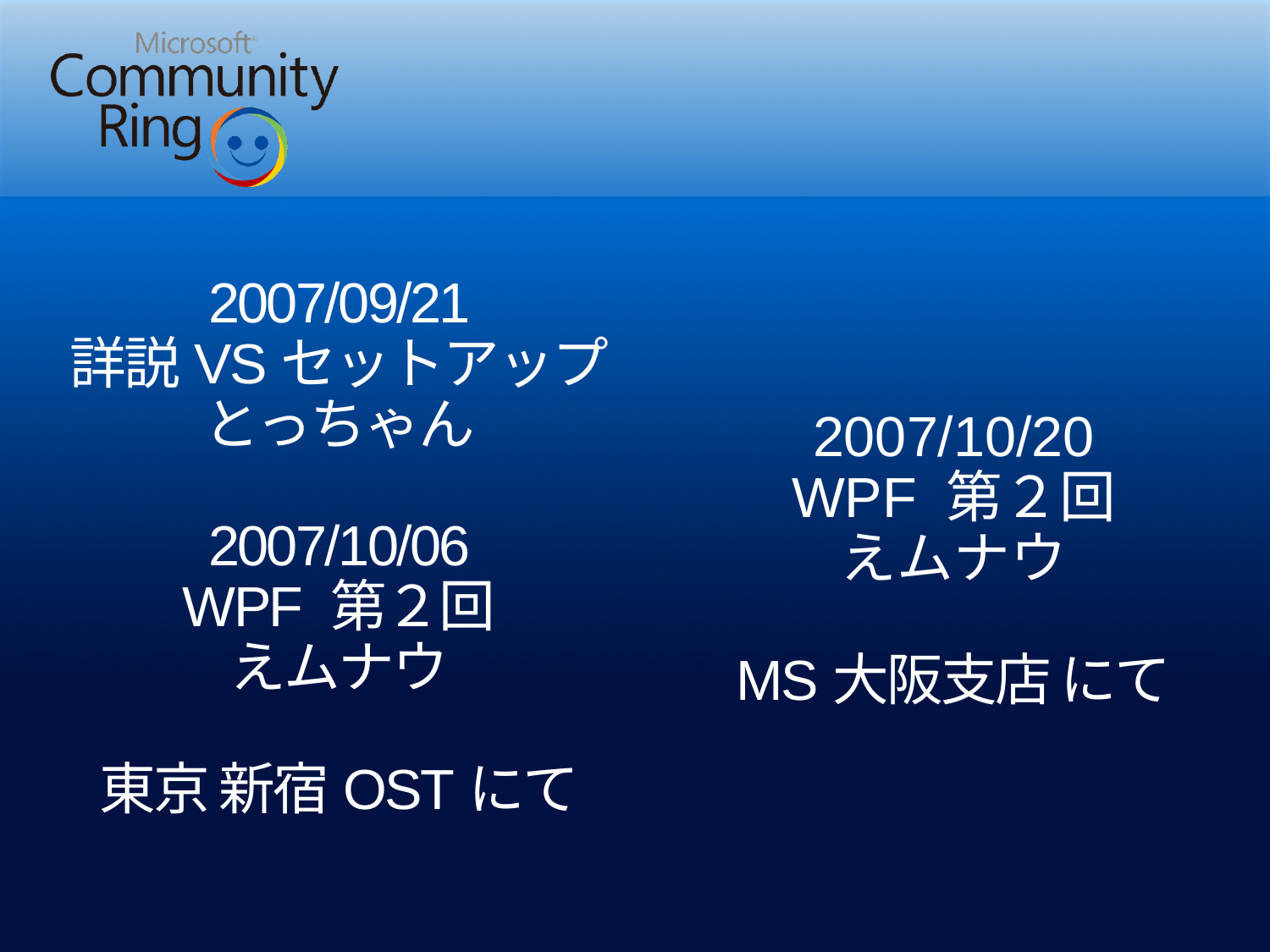

# 2007/09/21 詳説VSセットアップ とっちゃん 2007/10/06 WPF 第２回 えムナウ 東京 新宿OSTにて
2007/10/20
WPF 第２回
えムナウ
MS大阪支店 にて